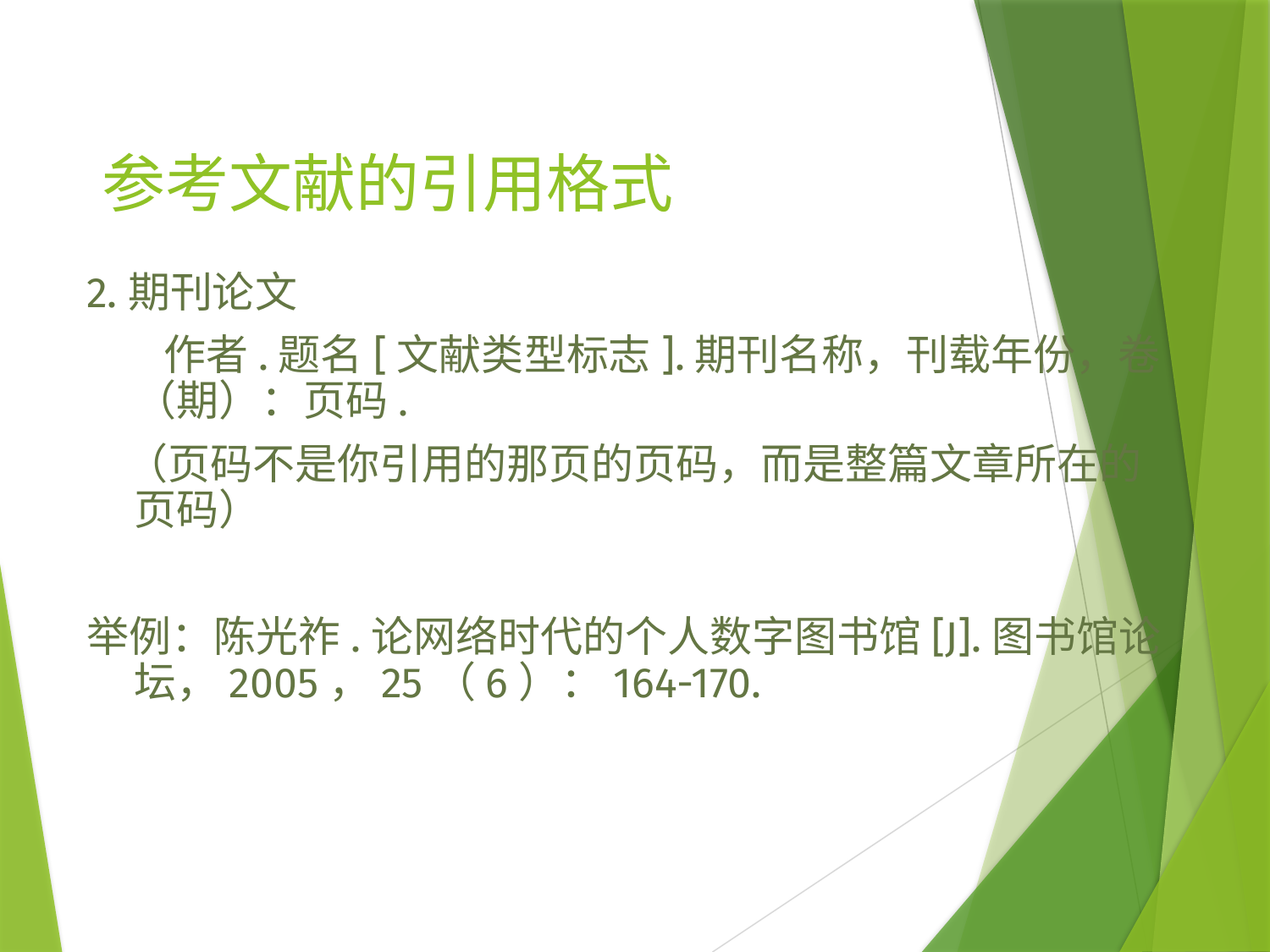

# 参考文献的引用格式
2.期刊论文
       作者.题名[文献类型标志].期刊名称，刊载年份，卷（期）：页码.
   （页码不是你引用的那页的页码，而是整篇文章所在的页码）

举例：陈光祚.论网络时代的个人数字图书馆[J].图书馆论坛，2005，25（6）：164-170.